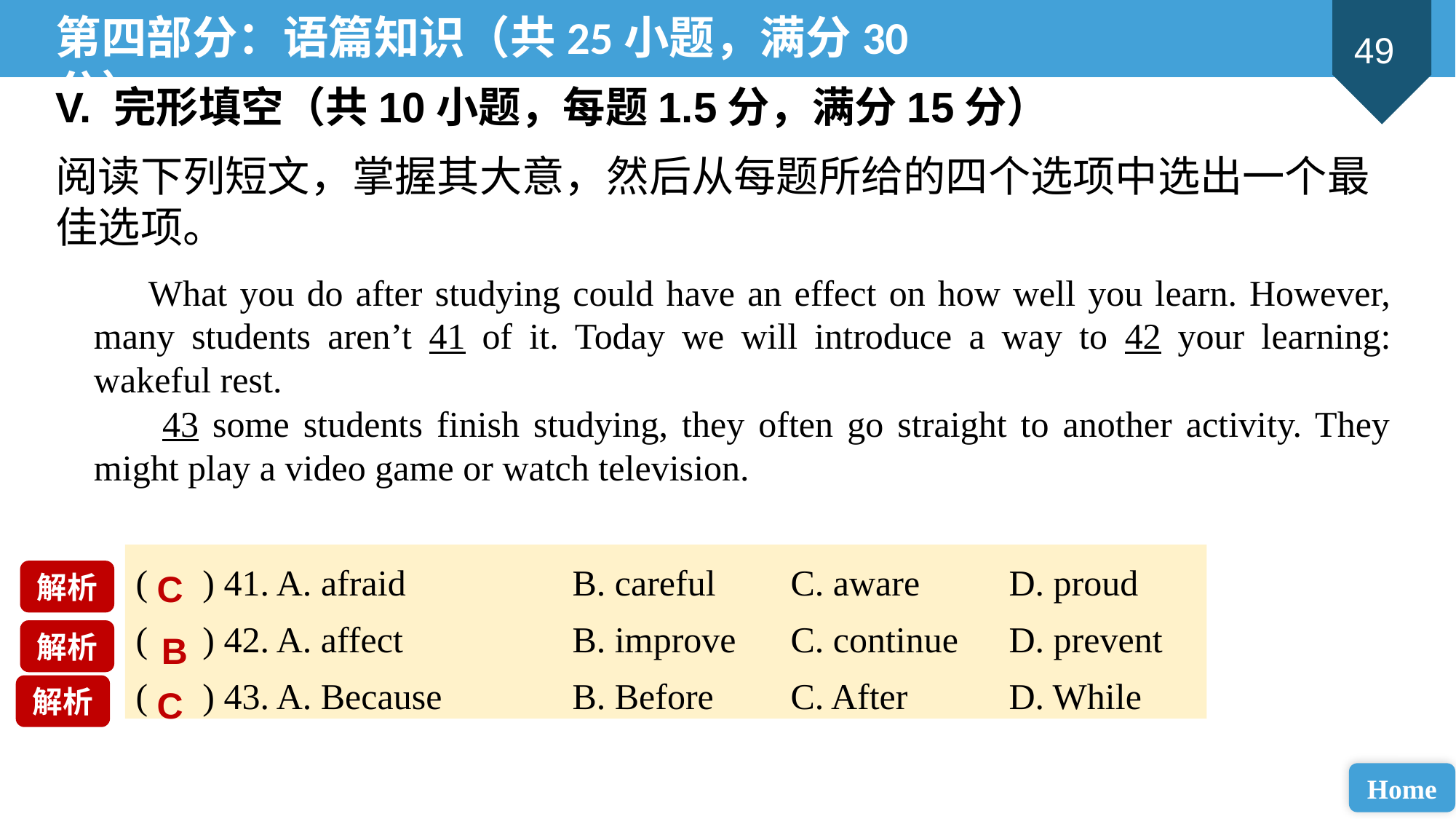

第四部分：语篇知识（共25小题，满分30分）
V. 完形填空（共10小题，每题1.5分，满分15分）
阅读下列短文，掌握其大意，然后从每题所给的四个选项中选出一个最佳选项。
What you do after studying could have an effect on how well you learn. However, many students aren’t 41 of it. Today we will introduce a way to 42 your learning: wakeful rest.
 43 some students finish studying, they often go straight to another activity. They might play a video game or watch television.
(      ) 41. A. afraid 		B. careful 	C. aware 	D. proud
(      ) 42. A. affect 		B. improve 	C. continue 	D. prevent
(      ) 43. A. Because 		B. Before 	C. After 	D. While
C
解析
解析
B
解析
C